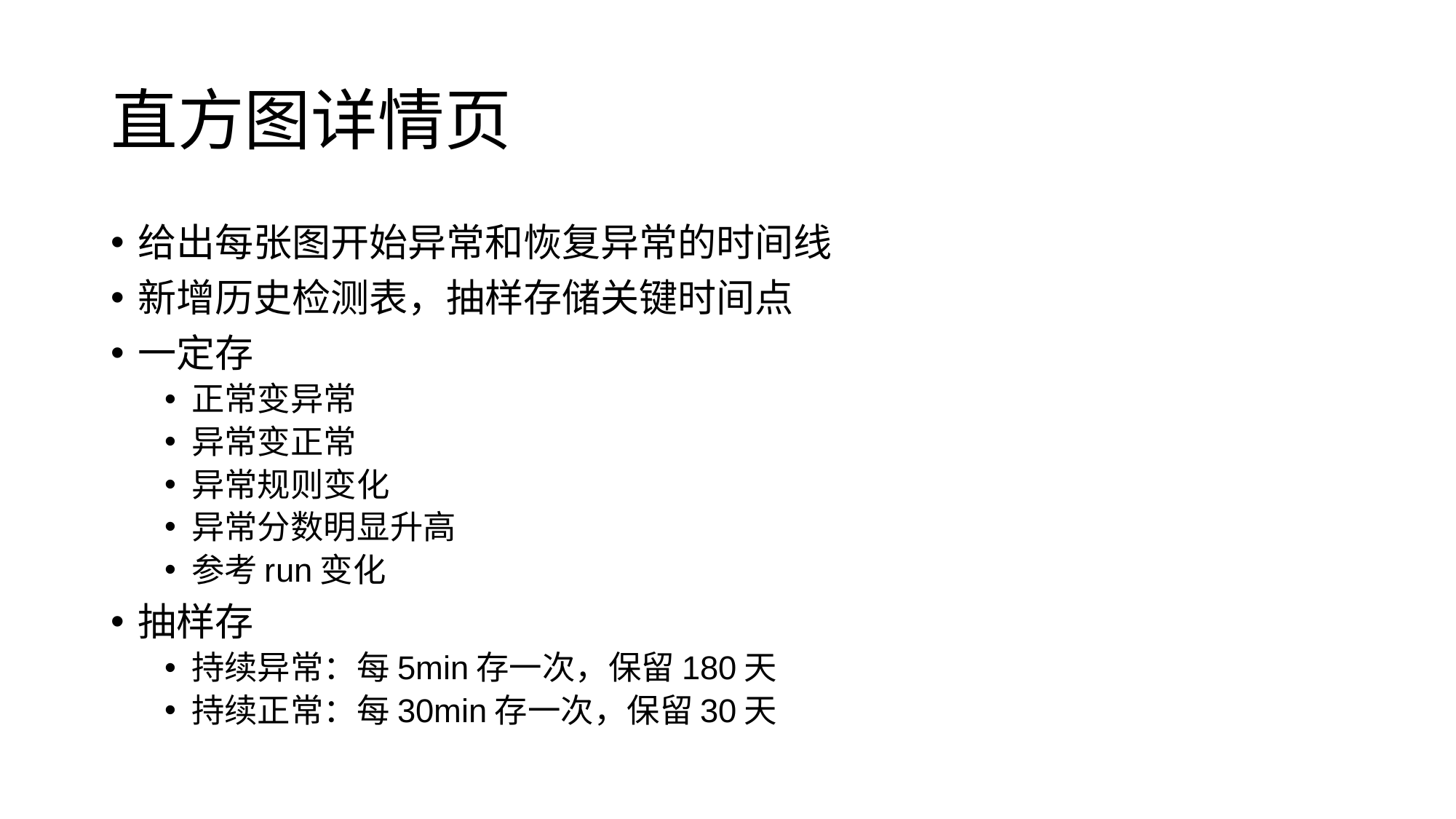

# 直方图详情页
给出每张图开始异常和恢复异常的时间线
新增历史检测表，抽样存储关键时间点
一定存
正常变异常
异常变正常
异常规则变化
异常分数明显升高
参考run变化
抽样存
持续异常：每5min存一次，保留180天
持续正常：每30min存一次，保留30天